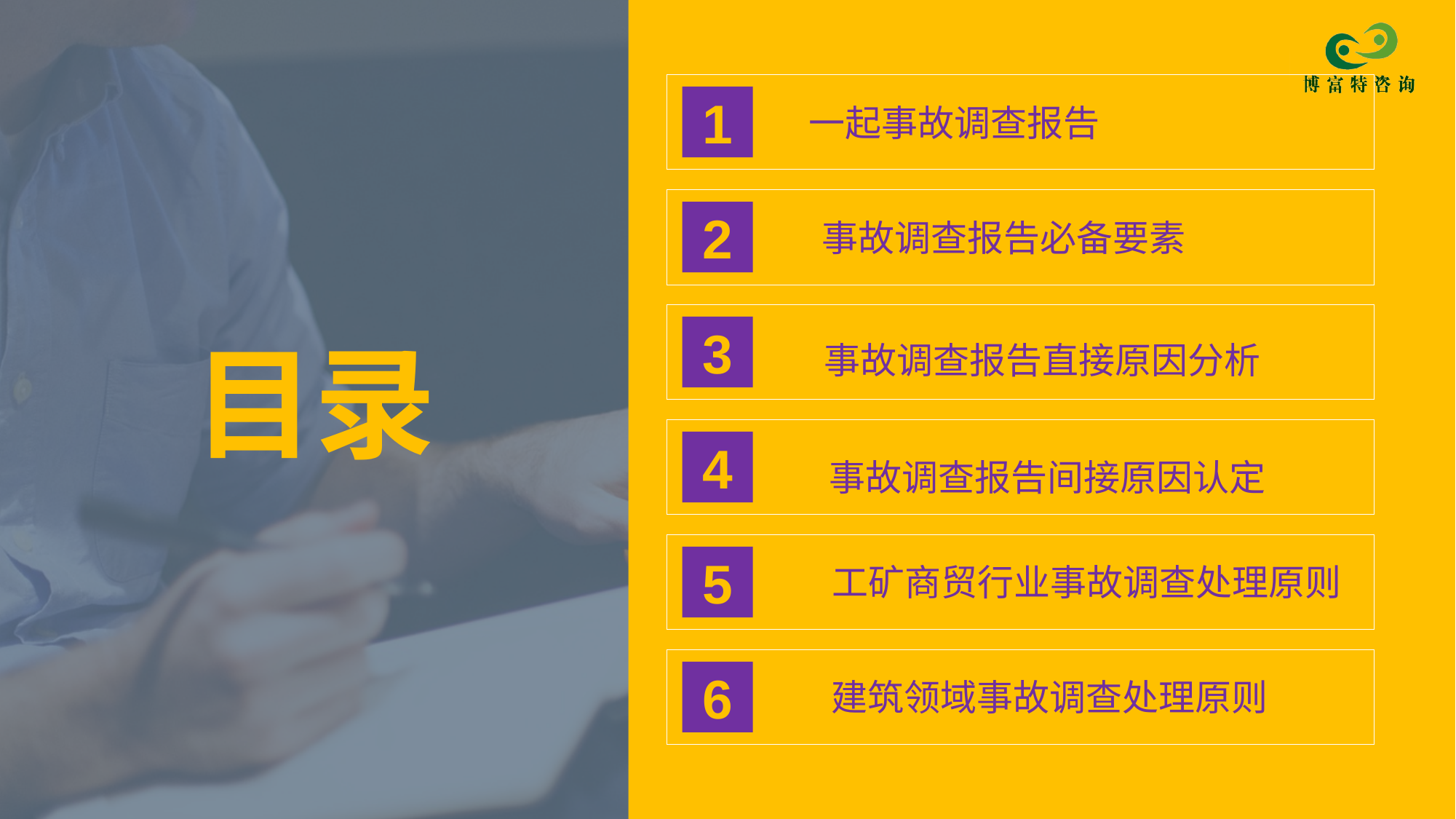

1
一起事故调查报告

2
事故调查报告必备要素

3
目录
事故调查报告直接原因分析

4
事故调查报告间接原因认定

5
工矿商贸行业事故调查处理原则

6
建筑领域事故调查处理原则